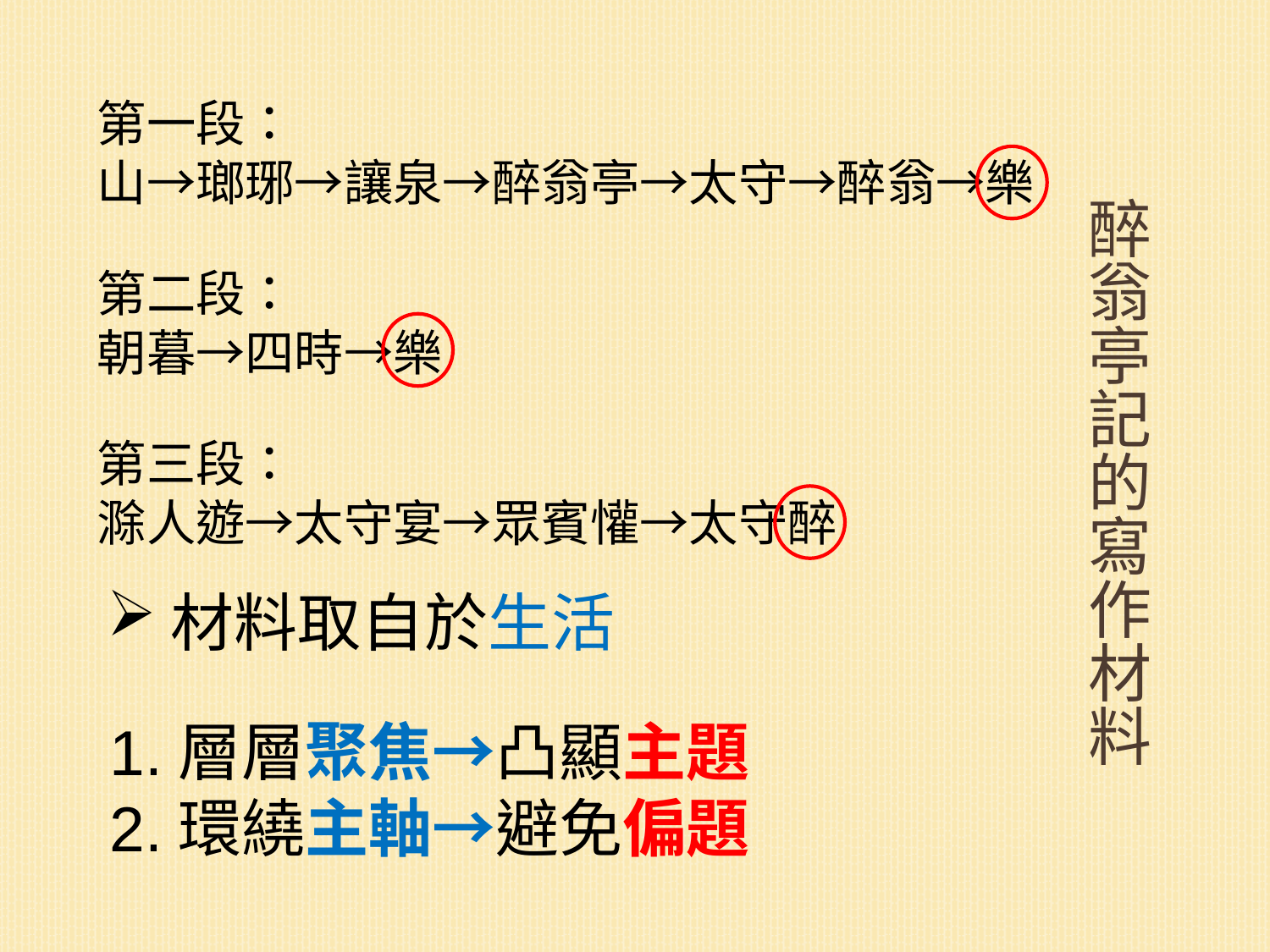

# 醉翁亭記的寫作材料
第一段：
山→瑯琊→讓泉→醉翁亭→太守→醉翁→樂

第二段：
朝暮→四時→樂

第三段：
滁人遊→太守宴→眾賓懽→太守醉

材料取自於生活
1.層層聚焦→凸顯主題
2.環繞主軸→避免偏題